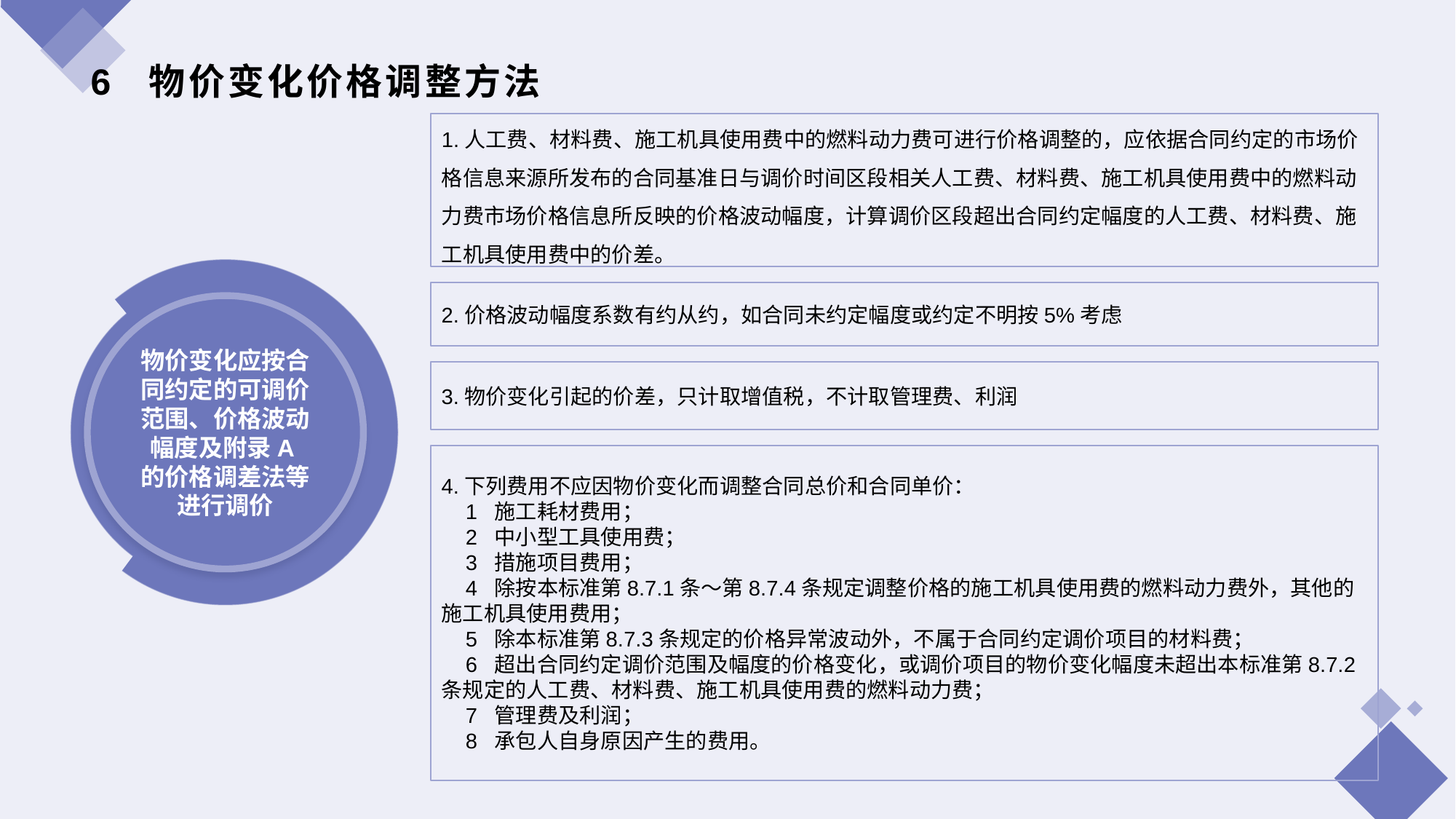

# 6  物价变化价格调整方法
1.人工费、材料费、施工机具使用费中的燃料动力费可进行价格调整的，应依据合同约定的市场价格信息来源所发布的合同基准日与调价时间区段相关人工费、材料费、施工机具使用费中的燃料动力费市场价格信息所反映的价格波动幅度，计算调价区段超出合同约定幅度的人工费、材料费、施工机具使用费中的价差。

物价变化应按合同约定的可调价范围、价格波动幅度及附录A的价格调差法等进行调价
2.价格波动幅度系数有约从约，如合同未约定幅度或约定不明按5%考虑
3.物价变化引起的价差，只计取增值税，不计取管理费、利润
4.下列费用不应因物价变化而调整合同总价和合同单价：
    1  施工耗材费用；
    2  中小型工具使用费；
    3  措施项目费用；
    4  除按本标准第8.7.1条～第8.7.4条规定调整价格的施工机具使用费的燃料动力费外，其他的施工机具使用费用；
    5  除本标准第8.7.3条规定的价格异常波动外，不属于合同约定调价项目的材料费；
    6  超出合同约定调价范围及幅度的价格变化，或调价项目的物价变化幅度未超出本标准第8.7.2条规定的人工费、材料费、施工机具使用费的燃料动力费；
    7  管理费及利润；
    8  承包人自身原因产生的费用。